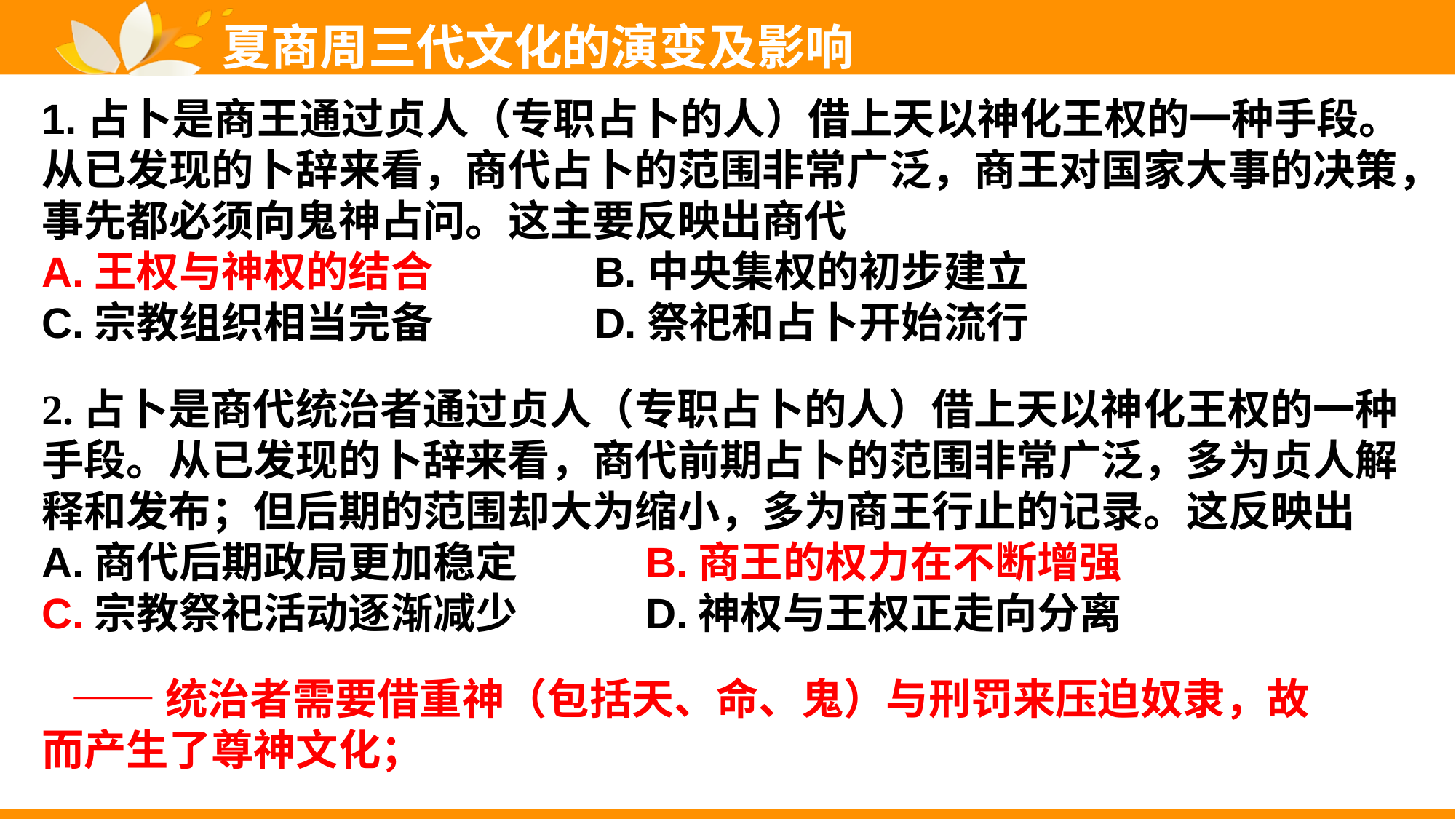

夏商周三代文化的演变及影响
1.占卜是商王通过贞人（专职占卜的人）借上天以神化王权的一种手段。从已发现的卜辞来看，商代占卜的范围非常广泛，商王对国家大事的决策，事先都必须向鬼神占问。这主要反映出商代
A.王权与神权的结合	           B.中央集权的初步建立C.宗教组织相当完备	           D.祭祀和占卜开始流行
2.占卜是商代统治者通过贞人（专职占卜的人）借上天以神化王权的一种手段。从已发现的卜辞来看，商代前期占卜的范围非常广泛，多为贞人解释和发布；但后期的范围却大为缩小，多为商王行止的记录。这反映出
A.商代后期政局更加稳定	     B.商王的权力在不断增强C.宗教祭祀活动逐渐减少	     D.神权与王权正走向分离
   ——统治者需要借重神（包括天、命、鬼）与刑罚来压迫奴隶，故而产生了尊神文化；